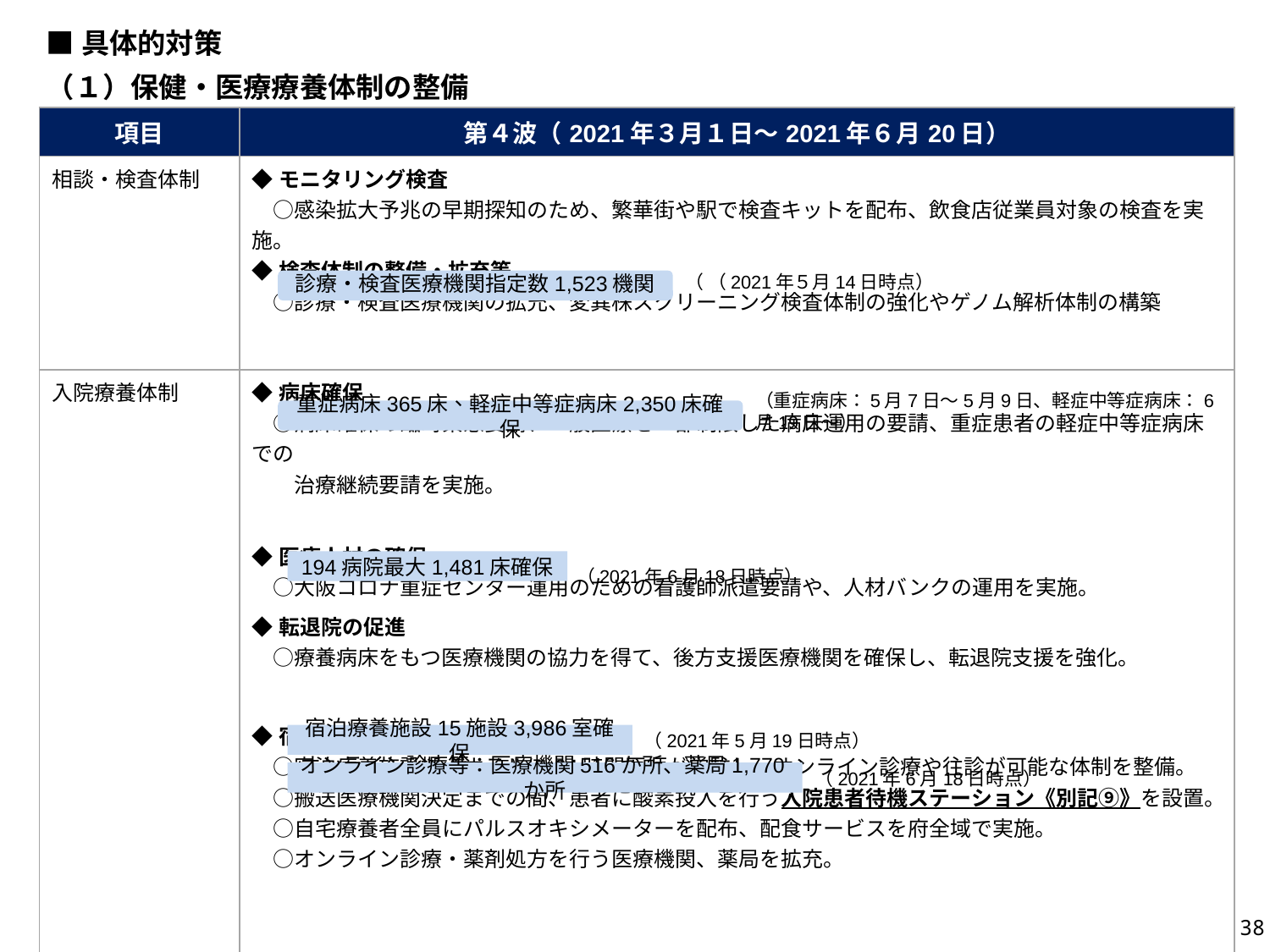

■具体的対策
（１）保健・医療療養体制の整備
| 項目 | 第４波（2021年３月１日～2021年６月20日） |
| --- | --- |
| 相談・検査体制 | ◆モニタリング検査 　○感染拡大予兆の早期探知のため、繁華街や駅で検査キットを配布、飲食店従業員対象の検査を実施。 ◆検査体制の整備・拡充等 　○診療・検査医療機関の拡充、変異株スクリーニング検査体制の強化やゲノム解析体制の構築 |
| 入院療養体制 | ◆病床確保 　○病床確保の臨時緊急要請、一般医療を一部制限した病床運用の要請、重症患者の軽症中等症病床での 　　治療継続要請を実施。 ◆医療人材の確保 　○大阪コロナ重症センター運用のための看護師派遣要請や、人材バンクの運用を実施。 ◆転退院の促進 　○療養病床をもつ医療機関の協力を得て、後方支援医療機関を確保し、転退院支援を強化。 　 ◆宿泊療養・自宅療養 　○宿泊療養施設拠点ホテルに24時間医師が常駐し、オンライン診療や往診が可能な体制を整備。 　○搬送医療機関決定までの間、患者に酸素投入を行う入院患者待機ステーション《別記⑨》を設置。 　○自宅療養者全員にパルスオキシメーターを配布、配食サービスを府全域で実施。 　○オンライン診療・薬剤処方を行う医療機関、薬局を拡充。 |
| 保健所体制等 | ○外部派遣職員をOJTにより育成し、保健所に機動配置 ○民間事業者による休日・夜間における症状憎悪時の相談往診体制を整備 |
| クラスター対策 | ○高齢者施設等全員検査などクラスター対策を継続実施。 |
（ （2021年５月14日時点）
診療・検査医療機関指定数1,523機関
重症病床365床、軽症中等症病床2,350床確保
（重症病床：5月7日～5月9日、軽症中等症病床：6月19日～）
194病院最大1,481床確保
（2021年6月18日時点）
宿泊療養施設15施設3,986室確保
（2021年5月19日時点）
オンライン診療等：医療機関516か所、薬局1,770か所
（2021年6月18日時点）
38